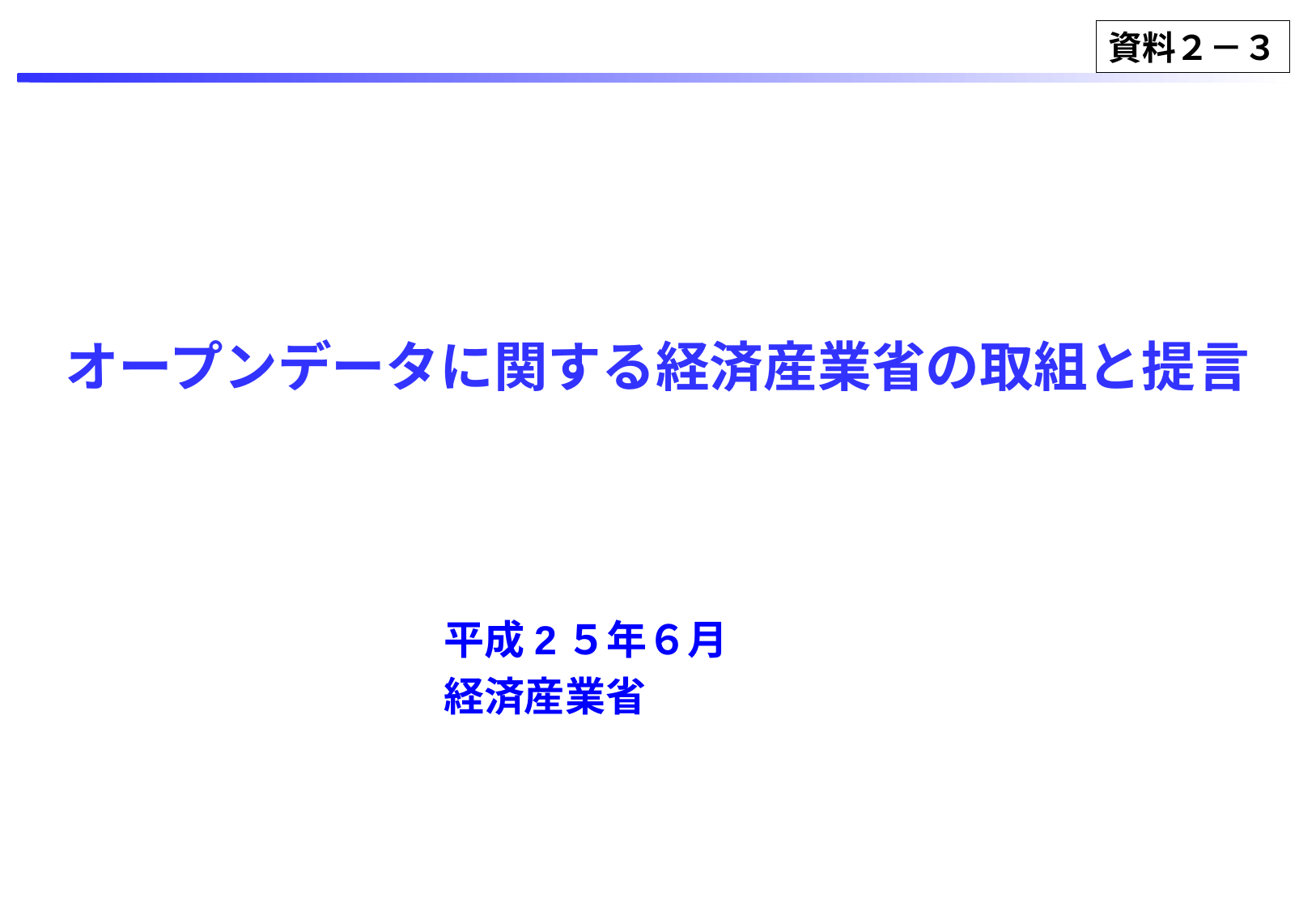

資料２－３
# オープンデータに関する経済産業省の取組と提言
平成2５年６月
経済産業省